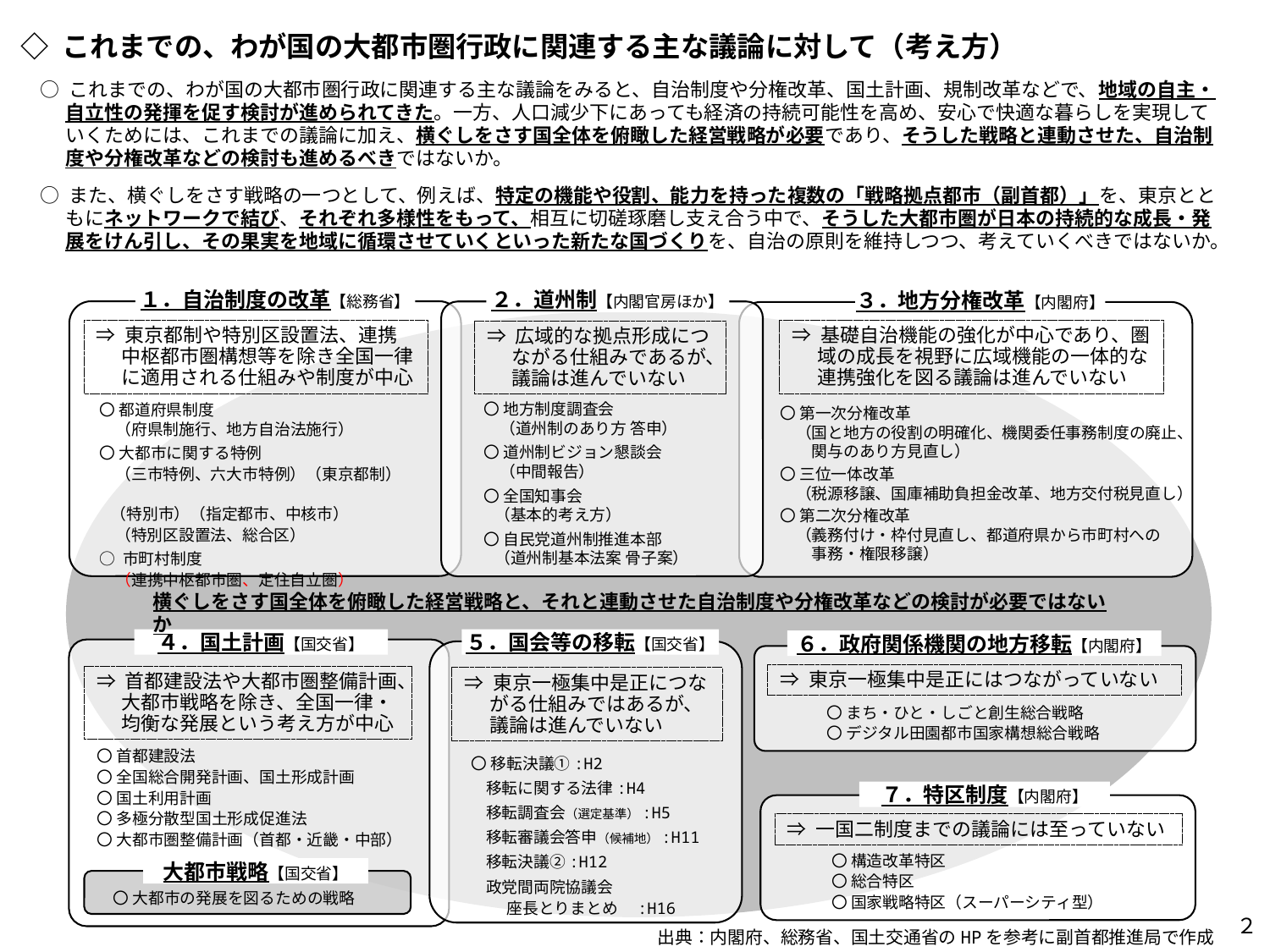

◇ これまでの、わが国の大都市圏行政に関連する主な議論に対して（考え方）
○ これまでの、わが国の大都市圏行政に関連する主な議論をみると、自治制度や分権改革、国土計画、規制改革などで、地域の自主・自立性の発揮を促す検討が進められてきた。一方、人口減少下にあっても経済の持続可能性を高め、安心で快適な暮らしを実現していくためには、これまでの議論に加え、横ぐしをさす国全体を俯瞰した経営戦略が必要であり、そうした戦略と連動させた、自治制度や分権改革などの検討も進めるべきではないか。
○ また、横ぐしをさす戦略の一つとして、例えば、特定の機能や役割、能力を持った複数の「戦略拠点都市（副首都）」を、東京とともにネットワークで結び、それぞれ多様性をもって、相互に切磋琢磨し支え合う中で、そうした大都市圏が日本の持続的な成長・発展をけん引し、その果実を地域に循環させていくといった新たな国づくりを、自治の原則を維持しつつ、考えていくべきではないか。
１．自治制度の改革【総務省】
２．道州制【内閣官房ほか】
３．地方分権改革【内閣府】

⇒ 東京都制や特別区設置法、連携中枢都市圏構想等を除き全国一律に適用される仕組みや制度が中心
⇒ 基礎自治機能の強化が中心であり、圏域の成長を視野に広域機能の一体的な連携強化を図る議論は進んでいない
⇒ 広域的な拠点形成につながる仕組みであるが、議論は進んでいない
〇 地方制度調査会
　（道州制のあり方 答申）
〇 道州制ビジョン懇談会
　（中間報告）
〇 全国知事会
  （基本的考え方）
〇 自民党道州制推進本部
  （道州制基本法案 骨子案）
〇 都道府県制度
　（府県制施行、地方自治法施行）
〇 大都市に関する特例
　（三市特例、六大市特例）（東京都制）
  （特別市）（指定都市、中核市）
　（特別区設置法、総合区）
○ 市町村制度
　（連携中枢都市圏、定住自立圏）
〇 第一次分権改革
　（国と地方の役割の明確化、機関委任事務制度の廃止、
　　関与のあり方見直し）
〇 三位一体改革
　（税源移譲、国庫補助負担金改革、地方交付税見直し）
〇 第二次分権改革
　（義務付け・枠付見直し、都道府県から市町村への
　　事務・権限移譲）
横ぐしをさす国全体を俯瞰した経営戦略と、それと連動させた自治制度や分権改革などの検討が必要ではないか
４．国土計画【国交省】
５．国会等の移転【国交省】
６．政府関係機関の地方移転【内閣府】

⇒ 東京一極集中是正にはつながっていない
⇒ 首都建設法や大都市圏整備計画、大都市戦略を除き、全国一律・均衡な発展という考え方が中心
⇒ 東京一極集中是正につながる仕組みではあるが、議論は進んでいない
〇 まち・ひと・しごと創生総合戦略
〇 デジタル田園都市国家構想総合戦略
〇 首都建設法
〇 全国総合開発計画、国土形成計画
〇 国土利用計画
〇 多極分散型国土形成促進法
〇 大都市圏整備計画（首都・近畿・中部）
〇 移転決議①:H2
   移転に関する法律:H4
   移転調査会（選定基準）:H5
   移転審議会答申（候補地）:H11
   移転決議②:H12
   政党間両院協議会
　 　座長とりまとめ　:H16
７．特区制度【内閣府】

⇒ 一国二制度までの議論には至っていない
〇 構造改革特区
〇 総合特区
〇 国家戦略特区（スーパーシティ型）
大都市戦略【国交省】

〇 大都市の発展を図るための戦略
２
出典：内閣府、総務省、国土交通省のHPを参考に副首都推進局で作成